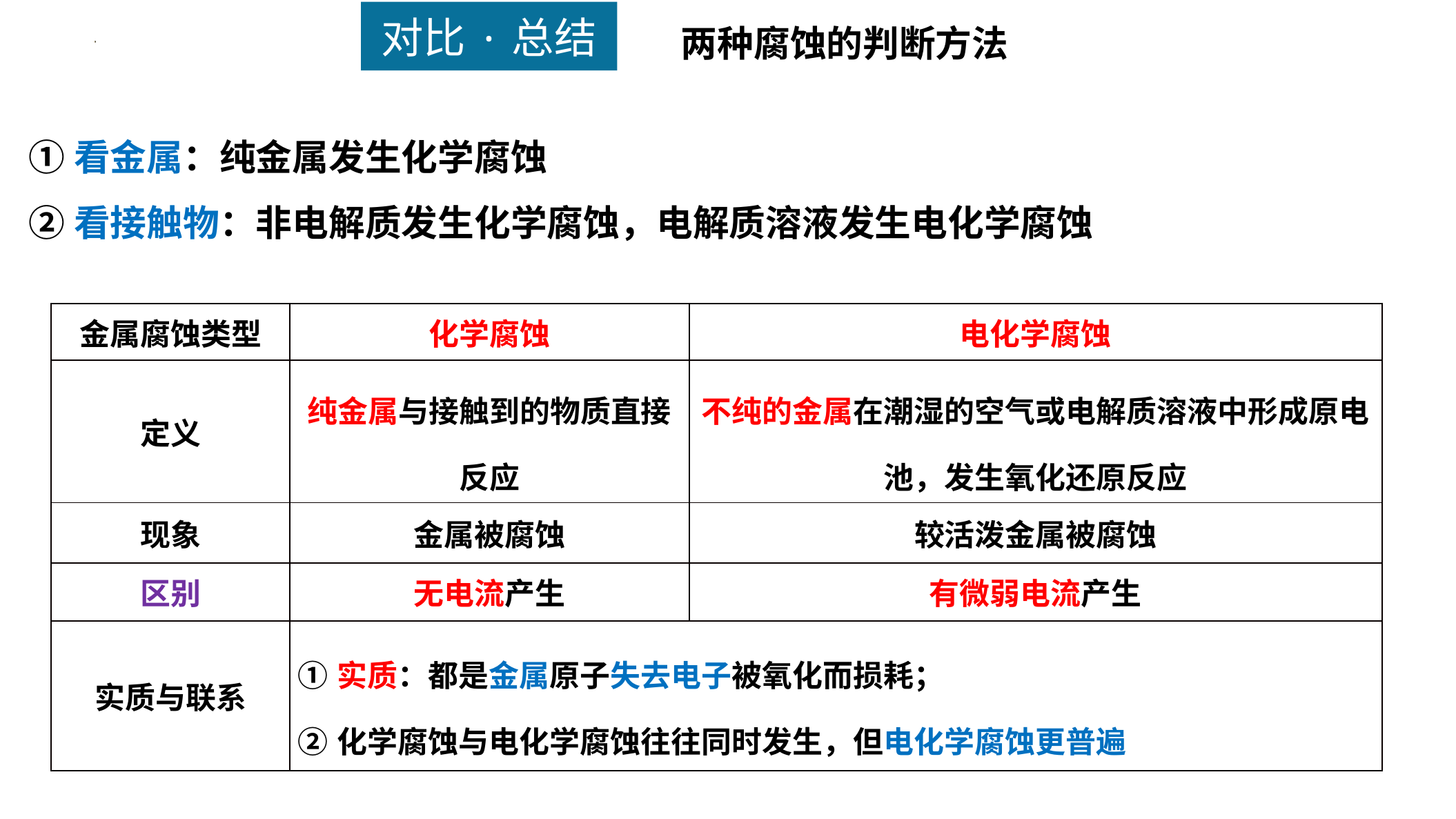

两种腐蚀的判断方法

对比·总结
①看金属：纯金属发生化学腐蚀
②看接触物：非电解质发生化学腐蚀，电解质溶液发生电化学腐蚀
| 金属腐蚀类型 | 化学腐蚀 | 电化学腐蚀 |
| --- | --- | --- |
| 定义 | 纯金属与接触到的物质直接反应 | 不纯的金属在潮湿的空气或电解质溶液中形成原电池，发生氧化还原反应 |
| 现象 | 金属被腐蚀 | 较活泼金属被腐蚀 |
| 区别 | 无电流产生 | 有微弱电流产生 |
| 实质与联系 | ①实质：都是金属原子失去电子被氧化而损耗； ②化学腐蚀与电化学腐蚀往往同时发生，但电化学腐蚀更普遍 |  |